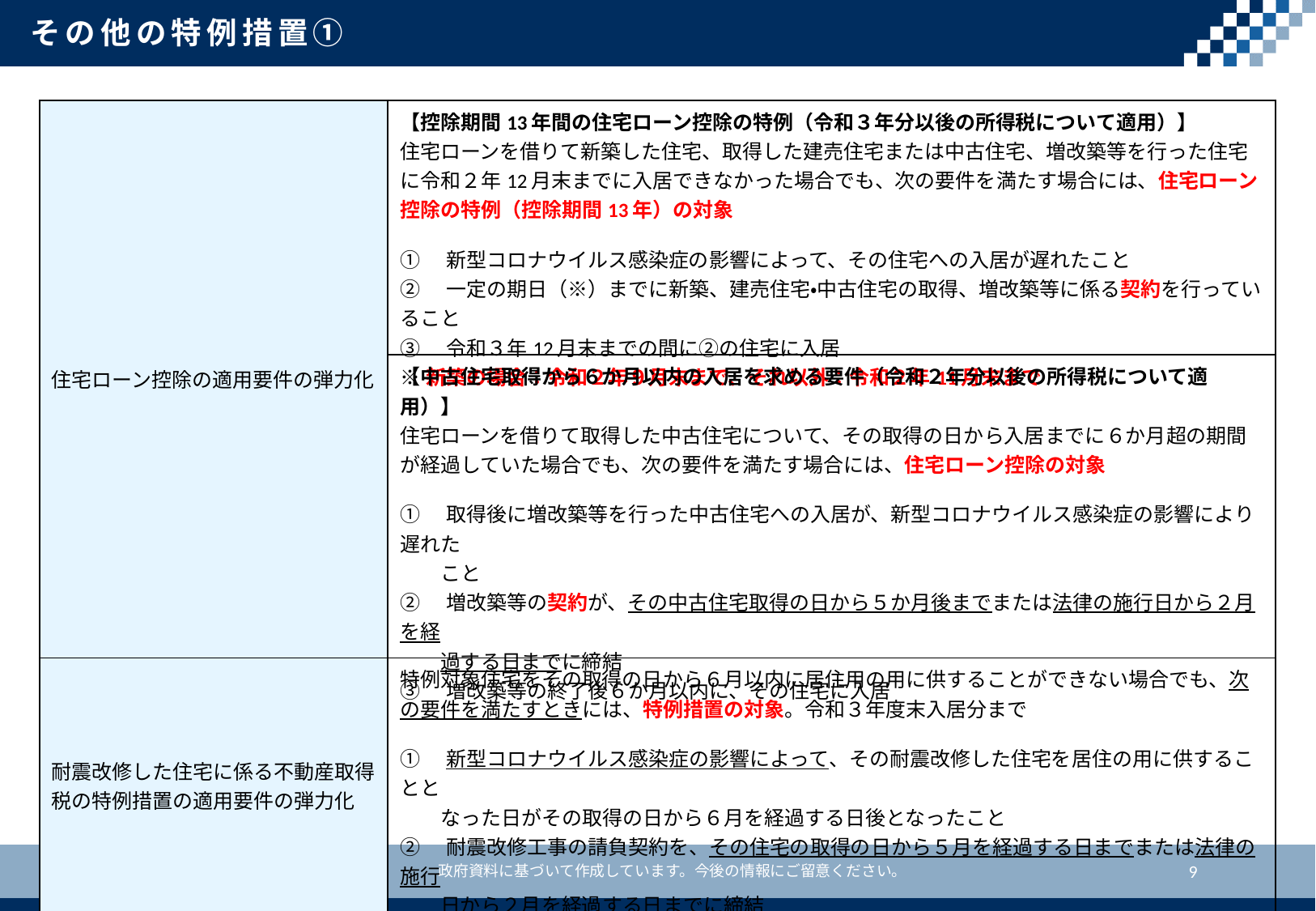

その他の特例措置①
| 住宅ローン控除の適用要件の弾力化 | 【控除期間13年間の住宅ローン控除の特例（令和３年分以後の所得税について適用）】 住宅ローンを借りて新築した住宅、取得した建売住宅または中古住宅、増改築等を行った住宅に令和２年12月末までに入居できなかった場合でも、次の要件を満たす場合には、住宅ローン控除の特例（控除期間13年）の対象 ①　新型コロナウイルス感染症の影響によって、その住宅への入居が遅れたこと ②　一定の期日（※）までに新築、建売住宅・中古住宅の取得、増改築等に係る契約を行っていること ③　令和３年12月末までの間に②の住宅に入居 ※新築の場合：令和２年９月末まで、それ以外：令和２年11月末まで |
| --- | --- |
|  | 【中古住宅取得から６か月以内の入居を求める要件（令和２年分以後の所得税について適用）】 住宅ローンを借りて取得した中古住宅について、その取得の日から入居までに６か月超の期間が経過していた場合でも、次の要件を満たす場合には、住宅ローン控除の対象 ①　取得後に増改築等を行った中古住宅への入居が、新型コロナウイルス感染症の影響により遅れた 　　こと ②　増改築等の契約が、その中古住宅取得の日から５か月後までまたは法律の施行日から２月を経 　　過する日までに締結 ③　増改築等の終了後６か月以内に、その住宅に入居 |
| 耐震改修した住宅に係る不動産取得税の特例措置の適用要件の弾力化 | 特例対象住宅をその取得の日から６月以内に居住用の用に供することができない場合でも、次の要件を満たすときには、特例措置の対象。令和３年度末入居分まで ①　新型コロナウイルス感染症の影響によって、その耐震改修した住宅を居住の用に供することと 　　なった日がその取得の日から６月を経過する日後となったこと ②　耐震改修工事の請負契約を、その住宅の取得の日から５月を経過する日までまたは法律の施行 　　日から２月を経過する日までに締結 ③　耐震改修工事の終了後６月以内に、その住宅に入居 |
9